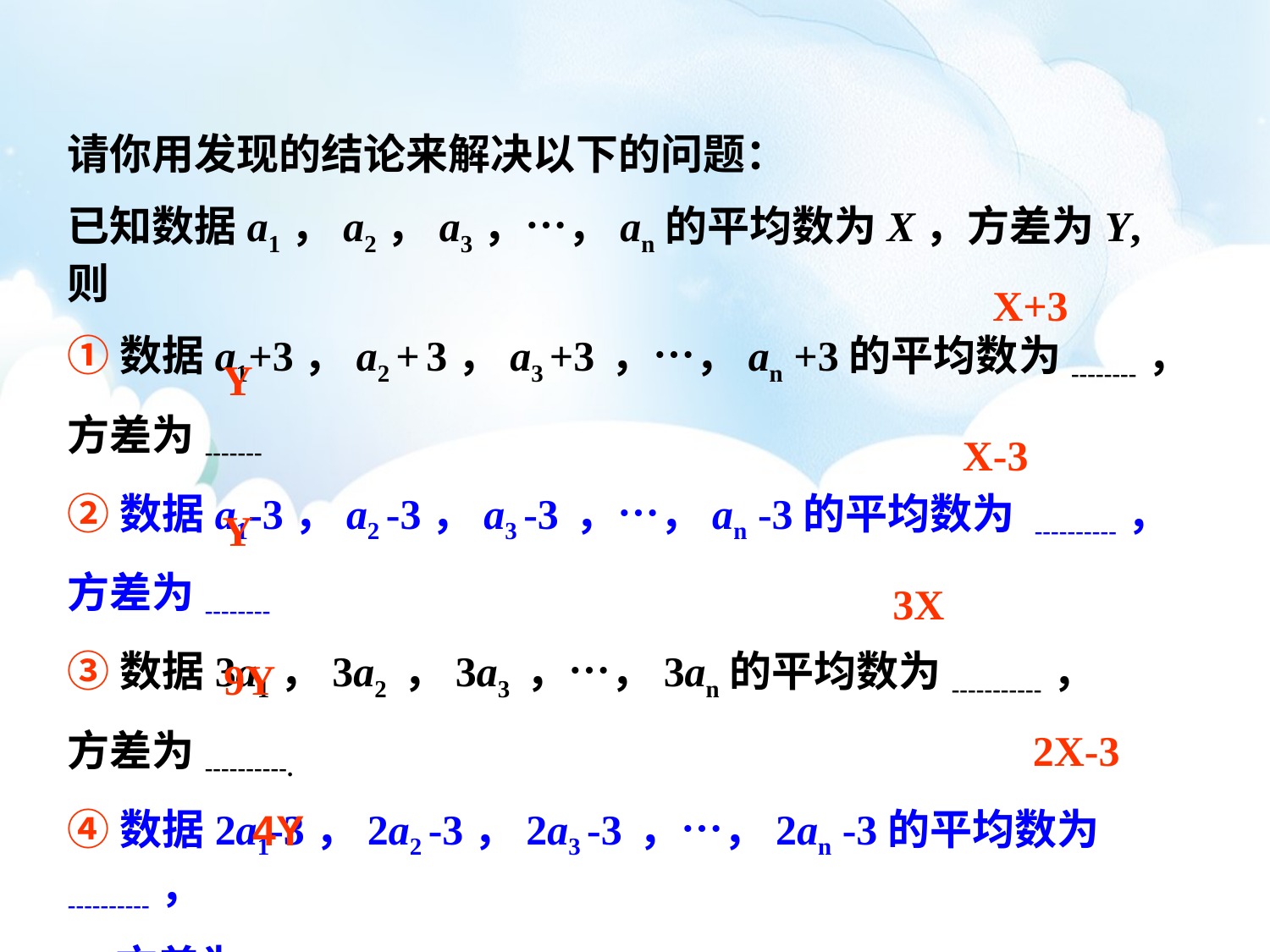

请你用发现的结论来解决以下的问题：
已知数据a1，a2，a3，…，an的平均数为X，方差为Y,    则
①数据a1+3，a2 + 3，a3 +3 ，…，an +3的平均数为--------，
方差为-------
②数据a1-3，a2 -3，a3 -3 ，…，an -3的平均数为 ----------，
方差为--------
③数据3a1，3a2 ，3a3 ，…，3an的平均数为-----------，
方差为----------.
④数据2a1-3，2a2 -3，2a3 -3 ，…，2an -3的平均数为 ----------，
    方差为---------.
X+3
Y
X-3
Y
3X
9Y
2X-3
4Y